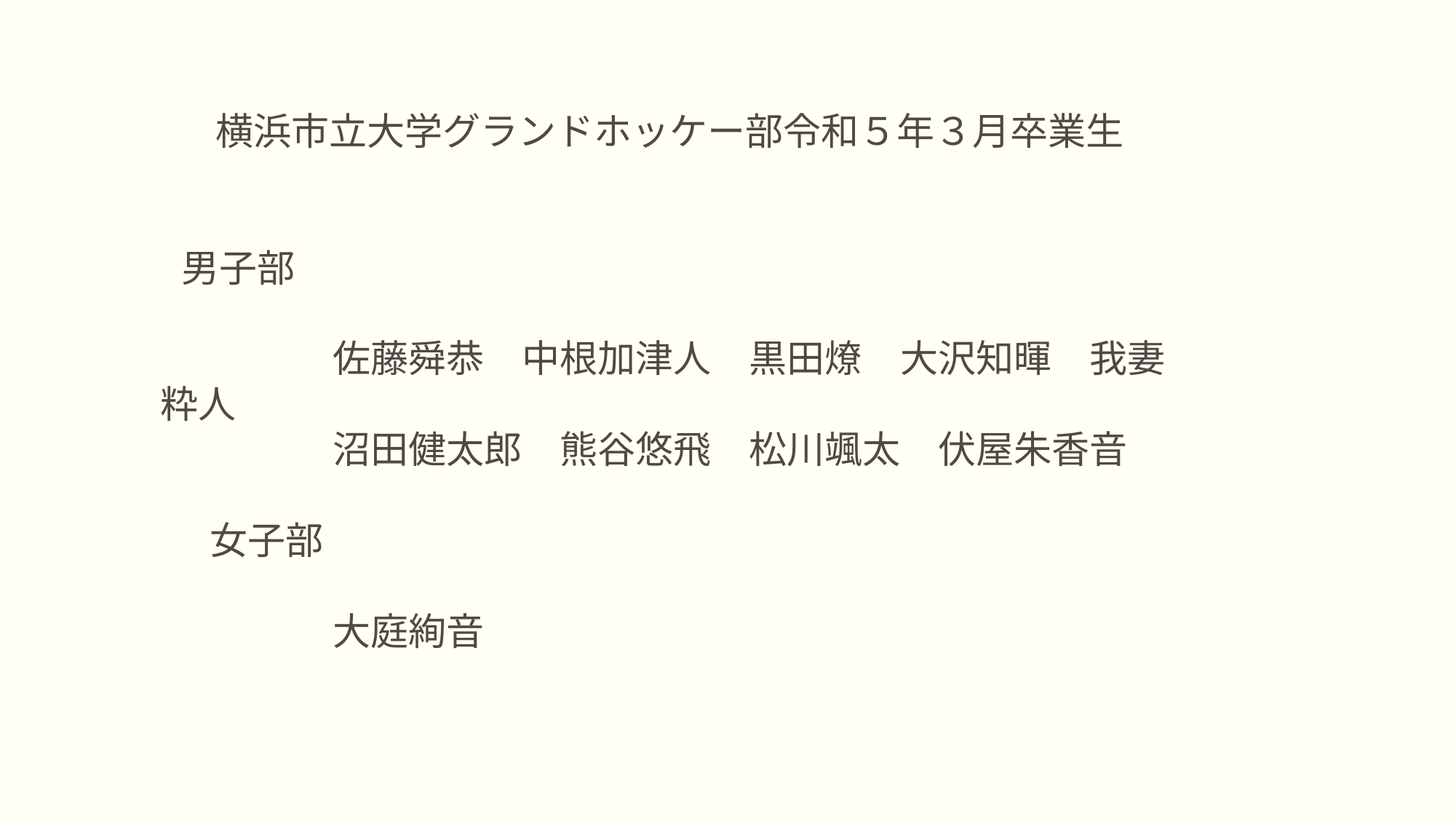

横浜市立大学グランドホッケー部令和５年３月卒業生

男子部

　　　　佐藤舜恭　中根加津人　黒田燎　大沢知暉　我妻粋人
　　　　沼田健太郎　熊谷悠飛　松川颯太　伏屋朱香音

  女子部

　　　　大庭絢音